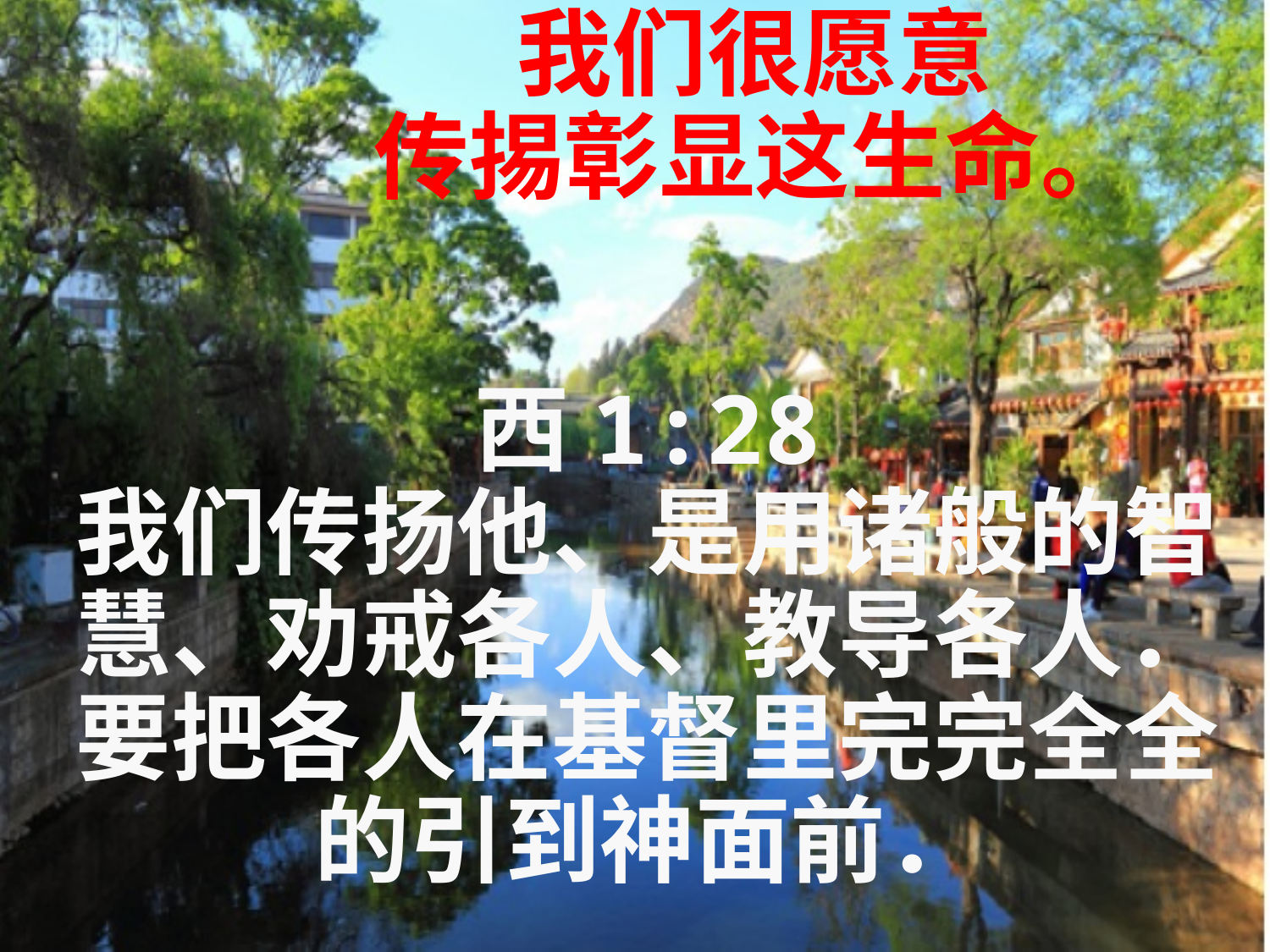

我们很愿意
传掦彰显这生命。
西1:28
我们传扬他、是用诸般的智慧、劝戒各人、教导各人．
要把各人在基督里完完全全的引到神面前．